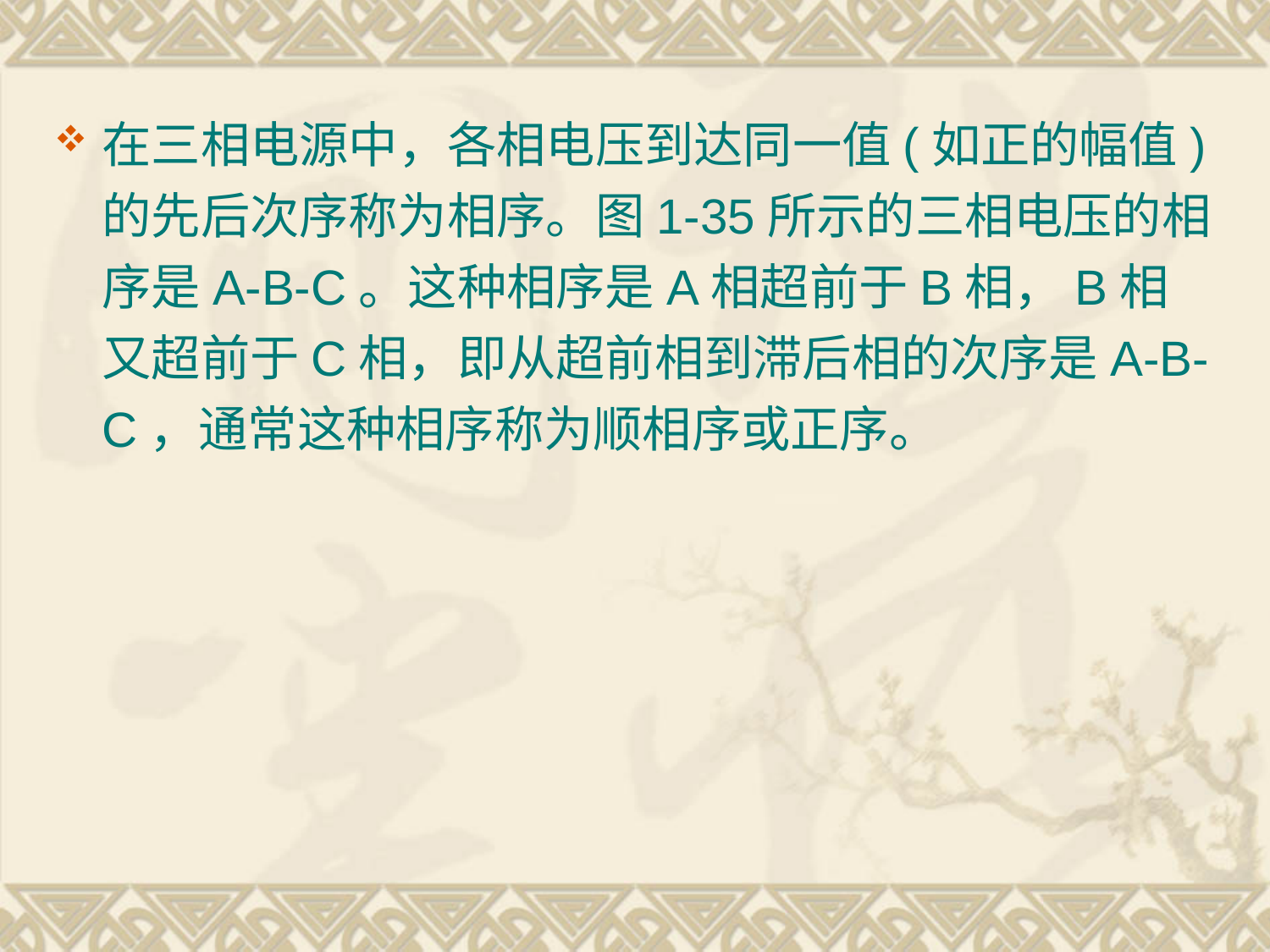

在三相电源中，各相电压到达同一值(如正的幅值)的先后次序称为相序。图1-35所示的三相电压的相序是A-B-C。这种相序是A相超前于B相，B相又超前于C相，即从超前相到滞后相的次序是A-B-C，通常这种相序称为顺相序或正序。